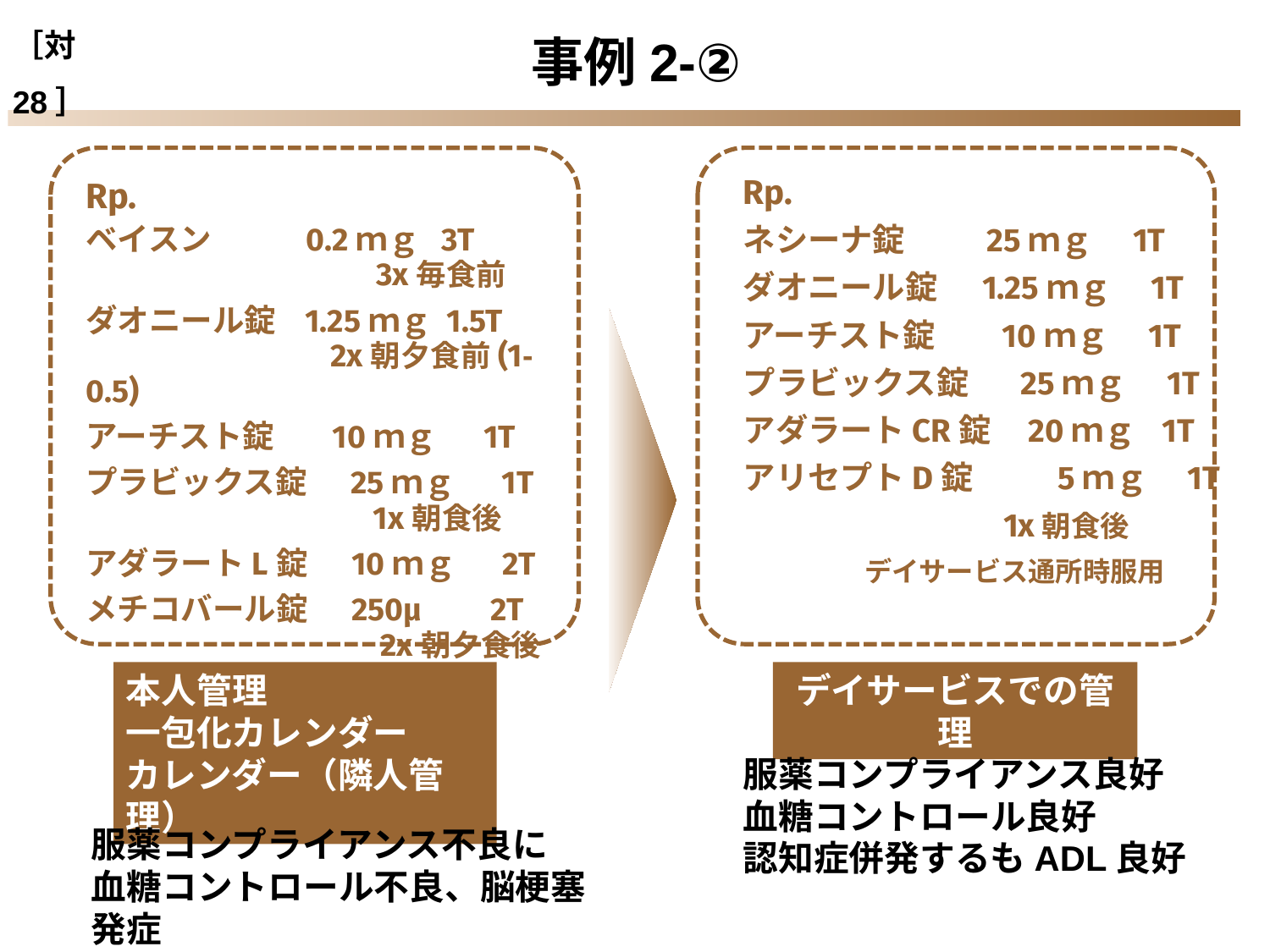

［対28］
事例2‐②

Rp.
ネシーナ錠          25ｍｇ　1T
ダオニール錠     1.25ｍｇ　1T
アーチスト錠        10ｍｇ　1T
プラビックス錠      25ｍｇ　1T
アダラートCR錠    20ｍｇ   1T
アリセプトD錠　      5ｍｇ　1T
　　                     　1x 朝食後
　            デイサービス通所時服用
Rp.
ベイスン            0.2ｍｇ  3T
　　　　　　         　3x 毎食前
ダオニール錠    1.25ｍｇ 1.5T
　　　　　　       2x 朝夕食前(1‐0.5)
アーチスト錠       10ｍｇ 　1T
プラビックス錠     25ｍｇ 　1T
　　　　　        　　1x 朝食後
アダラートL錠     10ｍｇ 　2T
メチコバール錠     250μ　   2T
　　　　　        　　 2x 朝夕食後

本人管理
一包化カレンダー
カレンダー（隣人管理）
デイサービスでの管理
服薬コンプライアンス良好
血糖コントロール良好
認知症併発するもADL良好
服薬コンプライアンス不良に
血糖コントロール不良、脳梗塞発症